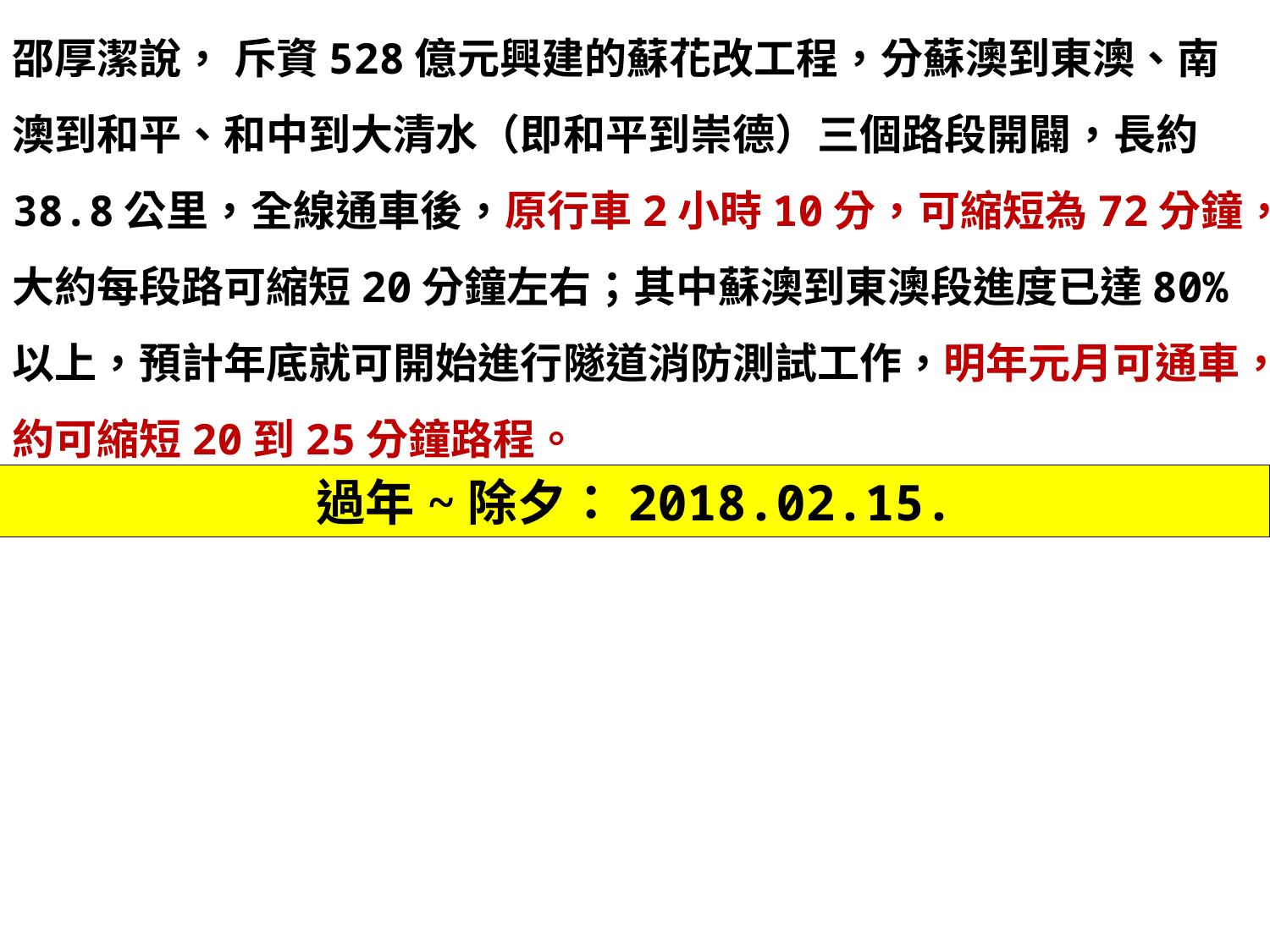

邵厚潔說， 斥資528億元興建的蘇花改工程，分蘇澳到東澳、南澳到和平、和中到大清水（即和平到崇德）三個路段開闢，長約38.8公里，全線通車後，原行車2小時10分，可縮短為72分鐘，大約每段路可縮短20分鐘左右；其中蘇澳到東澳段進度已達80%以上，預計年底就可開始進行隧道消防測試工作，明年元月可通車，約可縮短20到25分鐘路程。
過年~除夕：2018.02.15.